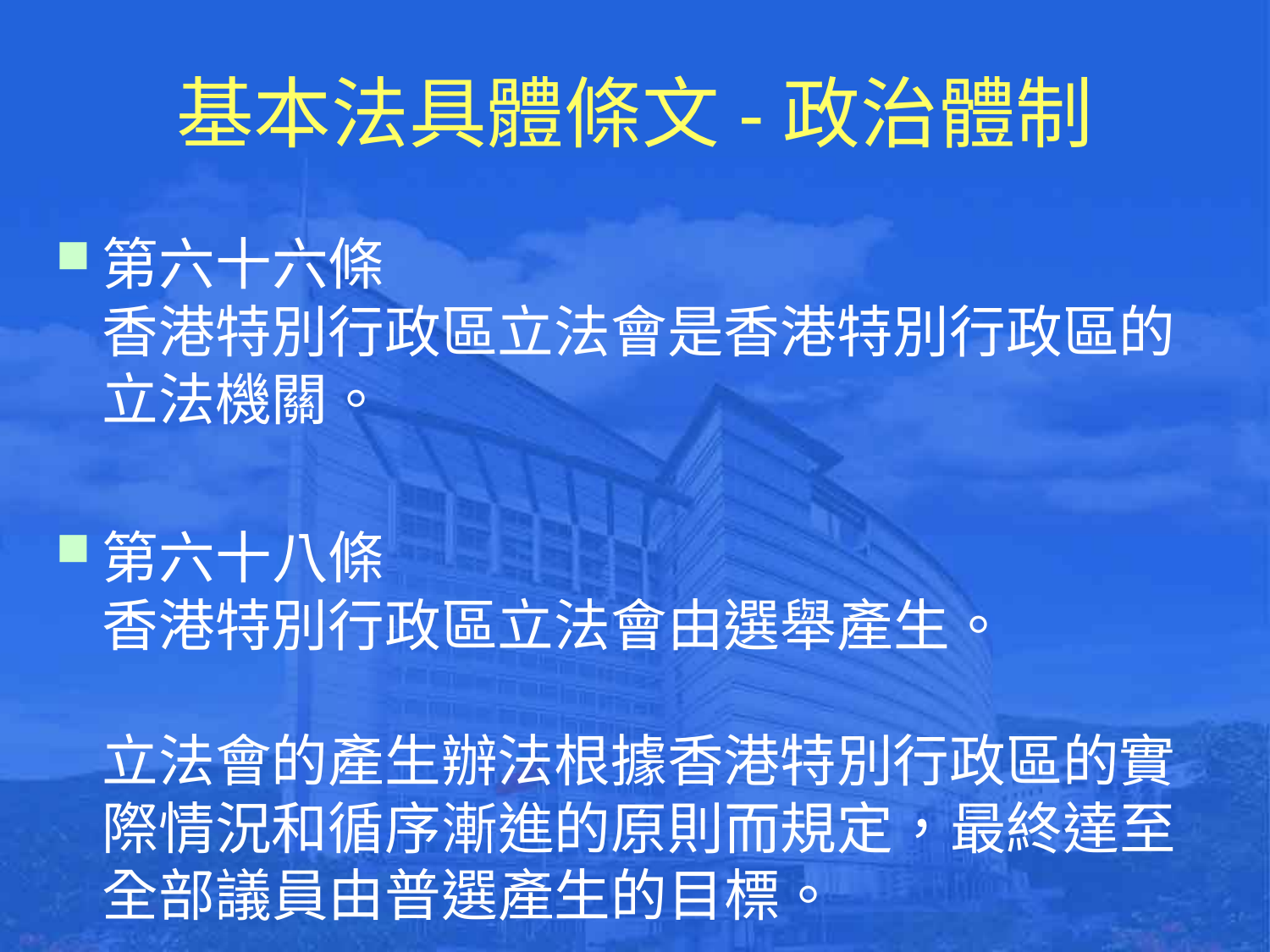

# 基本法具體條文-政治體制
第六十六條
香港特別行政區立法會是香港特別行政區的立法機關。

第六十八條
香港特別行政區立法會由選舉產生。
立法會的產生辦法根據香港特別行政區的實際情況和循序漸進的原則而規定，最終達至全部議員由普選產生的目標。